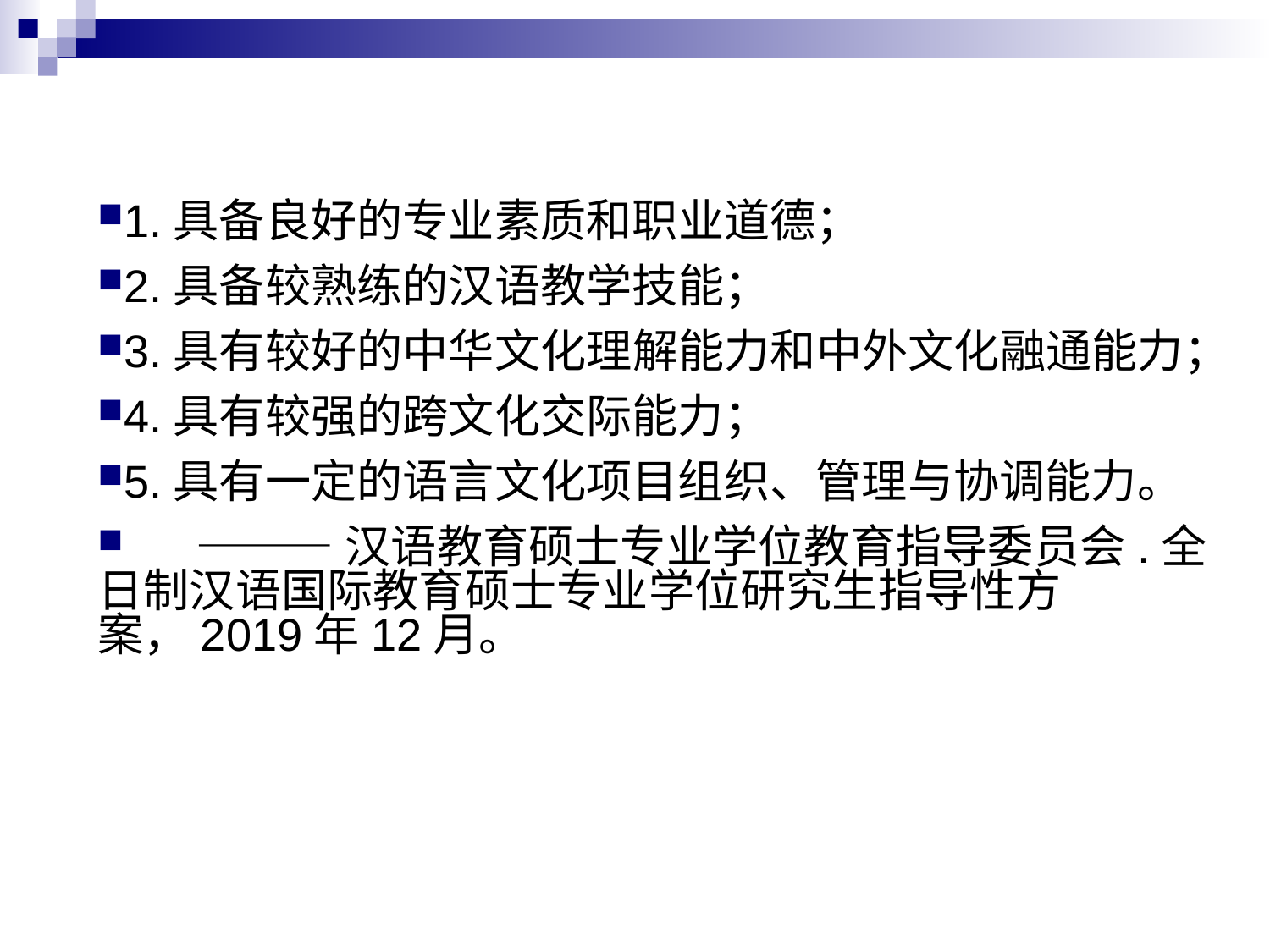

1.具备良好的专业素质和职业道德；
2.具备较熟练的汉语教学技能；
3.具有较好的中华文化理解能力和中外文化融通能力；
4.具有较强的跨文化交际能力；
5.具有一定的语言文化项目组织、管理与协调能力。
       ———汉语教育硕士专业学位教育指导委员会.全日制汉语国际教育硕士专业学位研究生指导性方案，2019年12月。